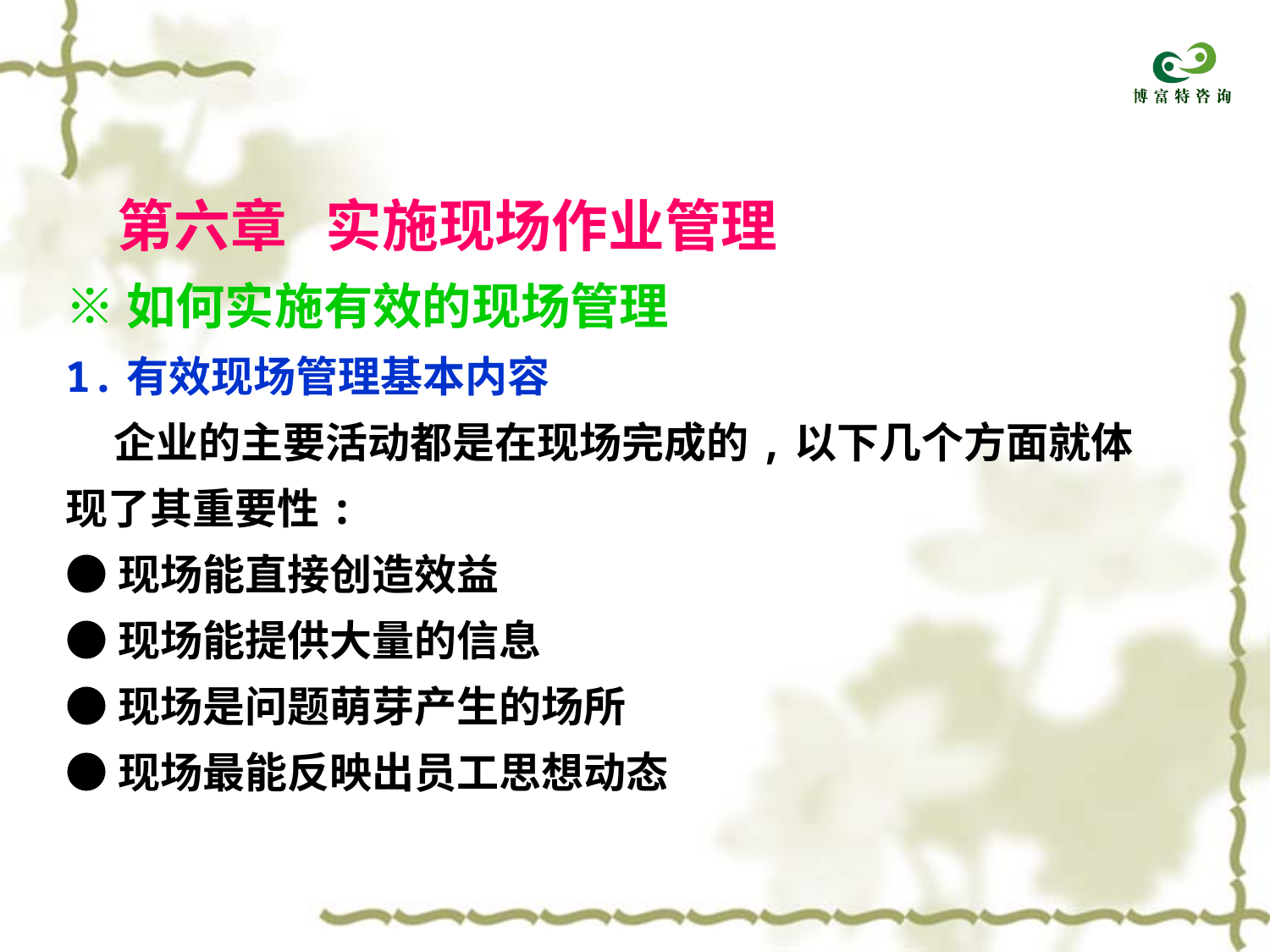

第六章   实施现场作业管理
※如何实施有效的现场管理
1.有效现场管理基本内容
    企业的主要活动都是在现场完成的,以下几个方面就体
现了其重要性:
●现场能直接创造效益
●现场能提供大量的信息
●现场是问题萌芽产生的场所
●现场最能反映出员工思想动态